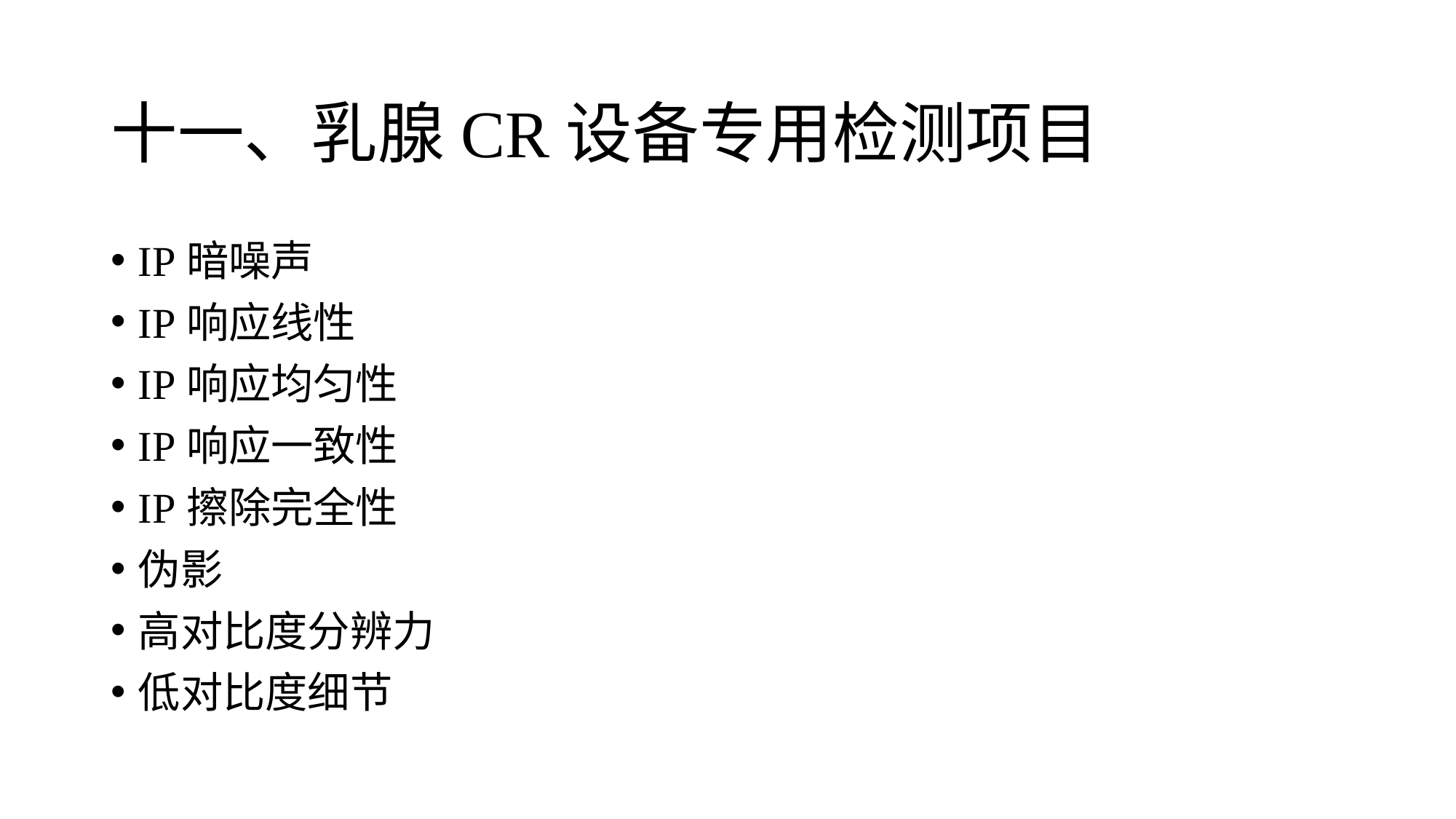

# 十一、乳腺CR设备专用检测项目
IP暗噪声
IP响应线性
IP响应均匀性
IP响应一致性
IP擦除完全性
伪影
高对比度分辨力
低对比度细节